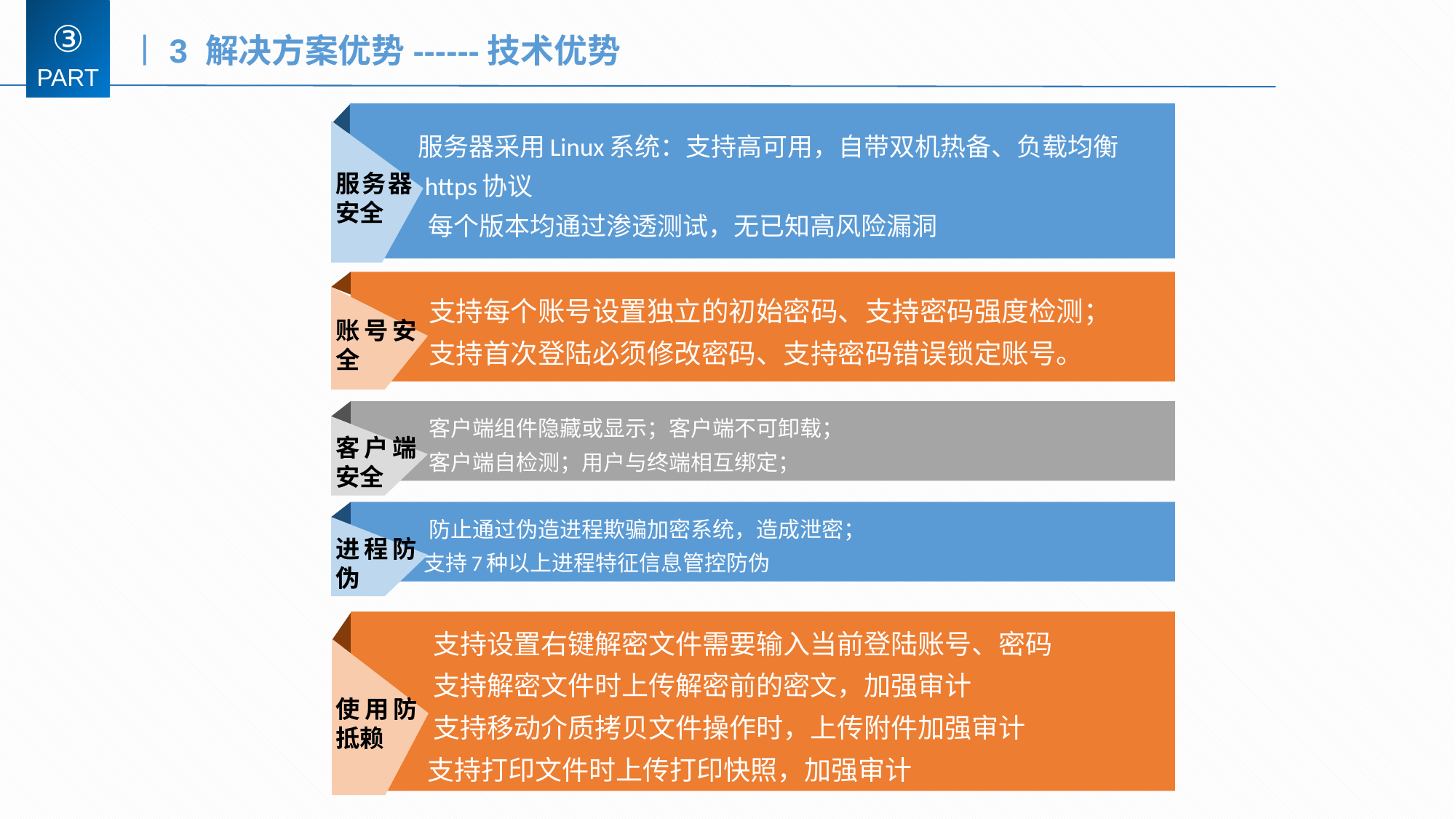

③
丨3 解决方案优势------技术优势
PART
       服务器采用Linux系统：支持高可用，自带双机热备、负载均衡
       https协议
       每个版本均通过渗透测试，无已知高风险漏洞

服务器安全

      支持每个账号设置独立的初始密码、支持密码强度检测；
      支持首次登陆必须修改密码、支持密码错误锁定账号。
账号安全

        客户端组件隐藏或显示；客户端不可卸载；
        客户端自检测；用户与终端相互绑定；
客户端安全

        防止通过伪造进程欺骗加密系统，造成泄密；
       支持7种以上进程特征信息管控防伪
进程防伪
       支持设置右键解密文件需要输入当前登陆账号、密码
       支持解密文件时上传解密前的密文，加强审计
       支持移动介质拷贝文件操作时，上传附件加强审计
      支持打印文件时上传打印快照，加强审计

使用防抵赖